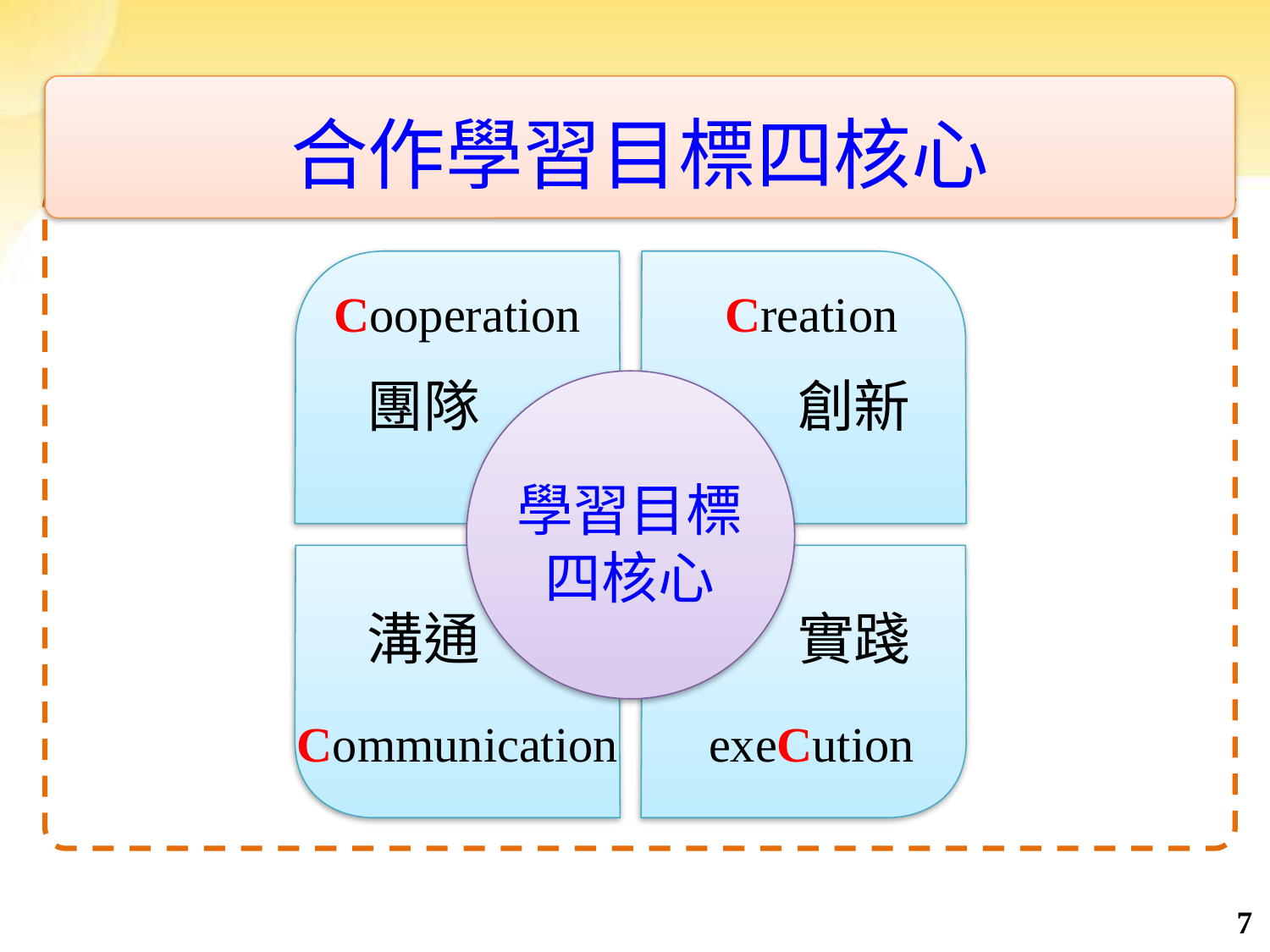

合作學習目標四核心

Creation
Cooperation
團隊
創新

實踐
溝通
Communication
exeCution
學習目標
四核心
7